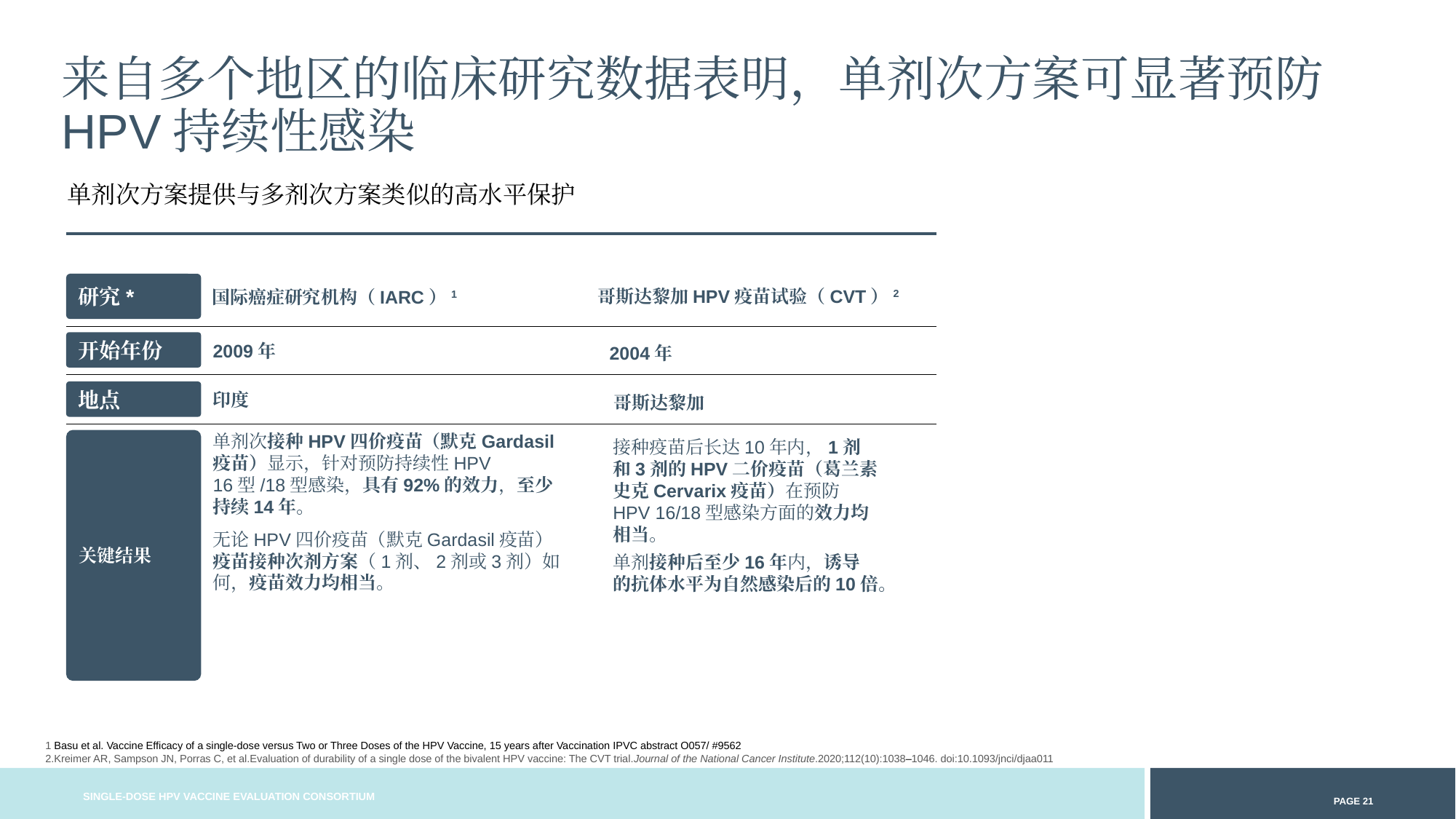

来自多个地区的临床研究数据表明，单剂次方案可显著预防HPV持续性感染
单剂次方案提供与多剂次方案类似的高水平保护
研究*

哥斯达黎加HPV疫苗试验（CVT）2

国际癌症研究机构（IARC）1

开始年份
2004年

2009年

地点
哥斯达黎加
印度

单剂次接种HPV四价疫苗（默克Gardasil疫苗）显示，针对预防持续性HPV 16型/18型感染，具有92%的效力，至少持续14年。
无论HPV四价疫苗（默克Gardasil疫苗）疫苗接种次剂方案（1剂、2剂或3剂）如何，疫苗效力均相当。

关键结果
接种疫苗后长达10年内，1剂和3剂的HPV二价疫苗（葛兰素史克Cervarix疫苗）在预防HPV 16/18型感染方面的效力均相当。
单剂接种后至少16年内，诱导的抗体水平为自然感染后的10倍。
1 Basu et al. Vaccine Efficacy of a single-dose versus Two or Three Doses of the HPV Vaccine, 15 years after Vaccination IPVC abstract O057/ #9562
2.Kreimer AR, Sampson JN, Porras C, et al.Evaluation of durability of a single dose of the bivalent HPV vaccine: The CVT trial.Journal of the National Cancer Institute.2020;112(10):1038–1046. doi:10.1093/jnci/djaa011